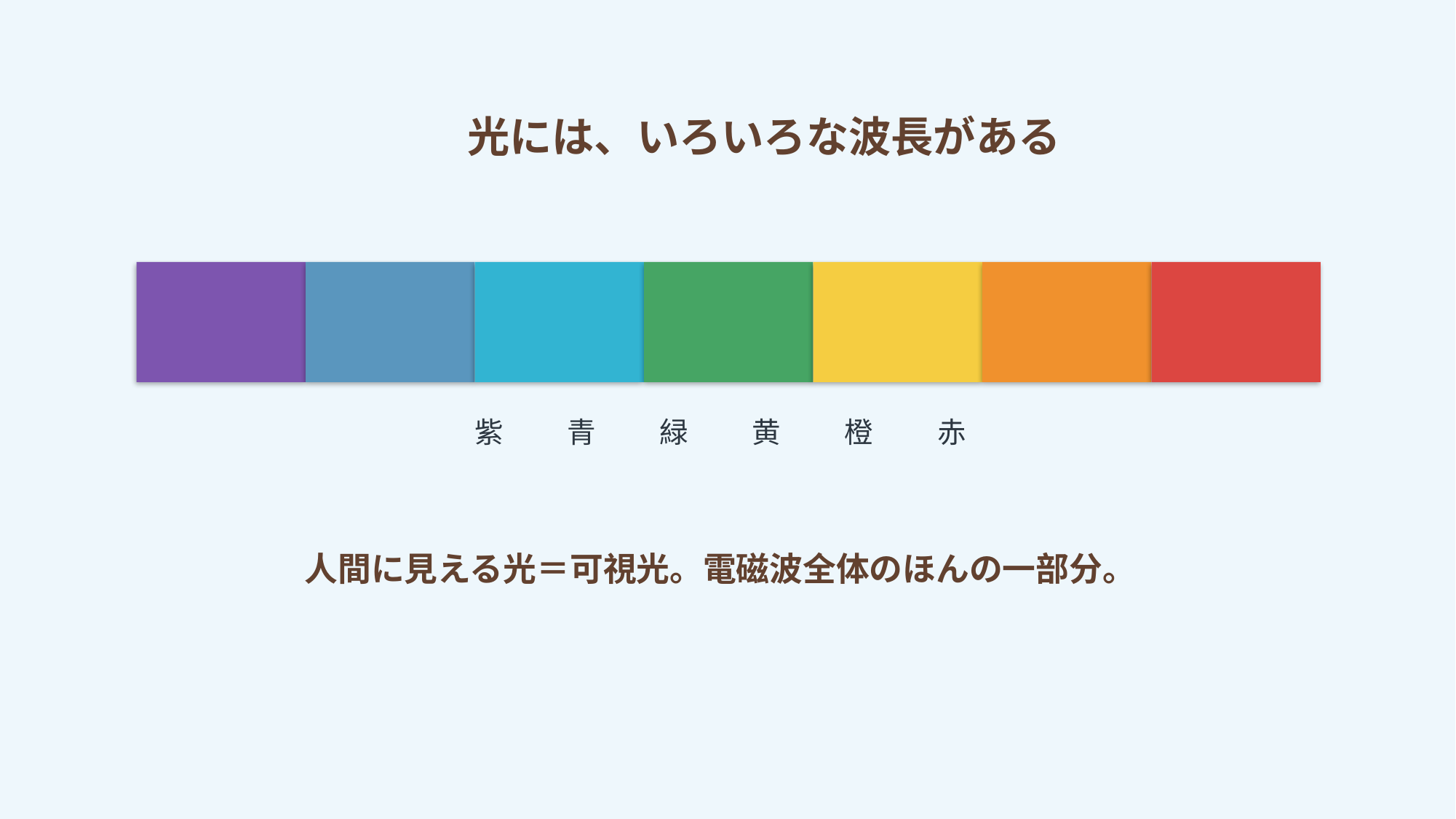

光には、いろいろな波長がある

紫　　 青　　 緑　　 黄　　 橙　　 赤
人間に見える光＝可視光。電磁波全体のほんの一部分。